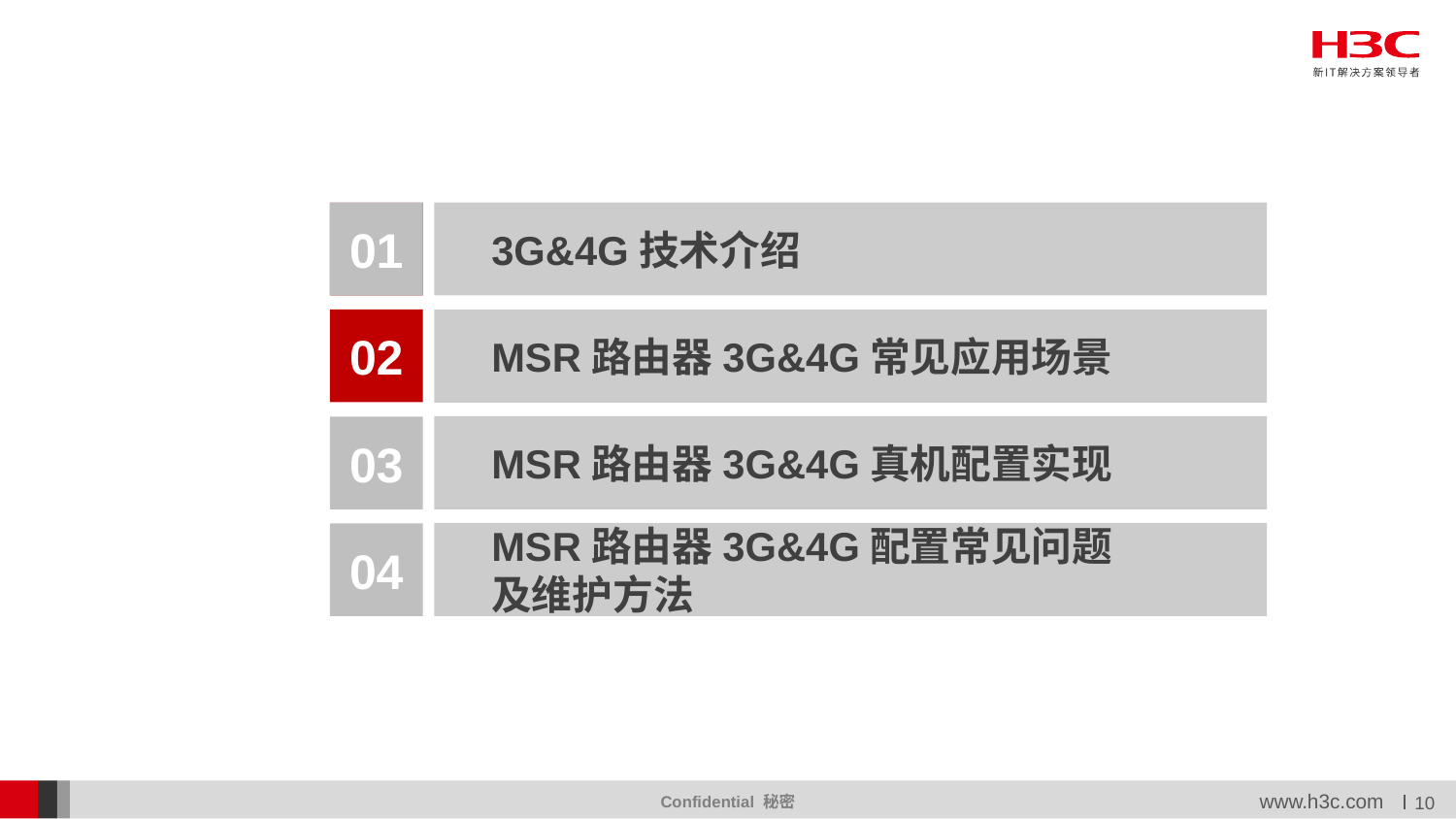

01
3G&4G技术介绍
01
02
MSR路由器3G&4G常见应用场景
MSR路由器3G&4G真机配置实现
03
MSR路由器3G&4G配置常见问题
及维护方法
04